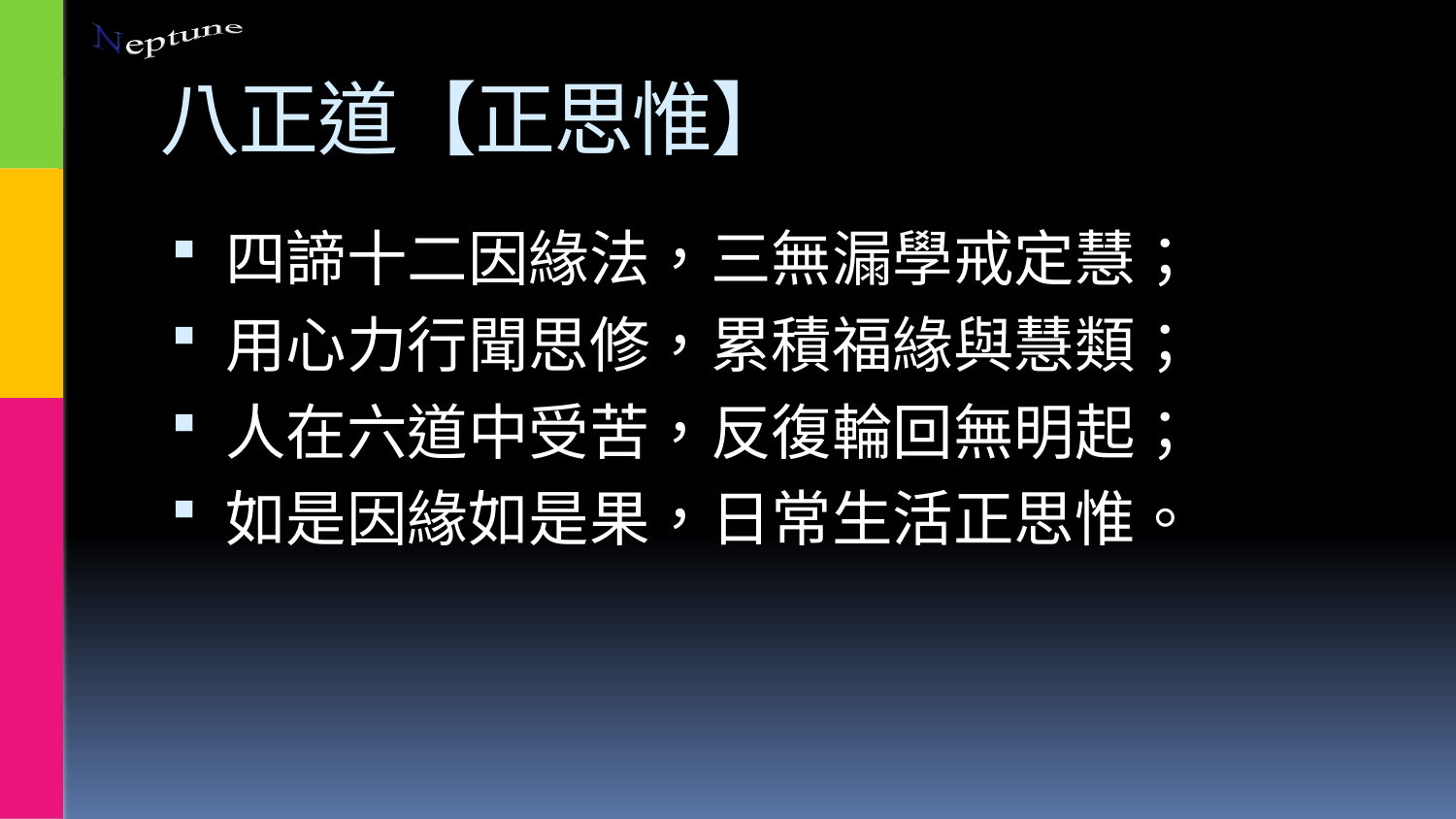

# 八正道【正思惟】
四諦十二因緣法，三無漏學戒定慧；
用心力行聞思修，累積福緣與慧類；
人在六道中受苦，反復輪回無明起；
如是因緣如是果，日常生活正思惟。